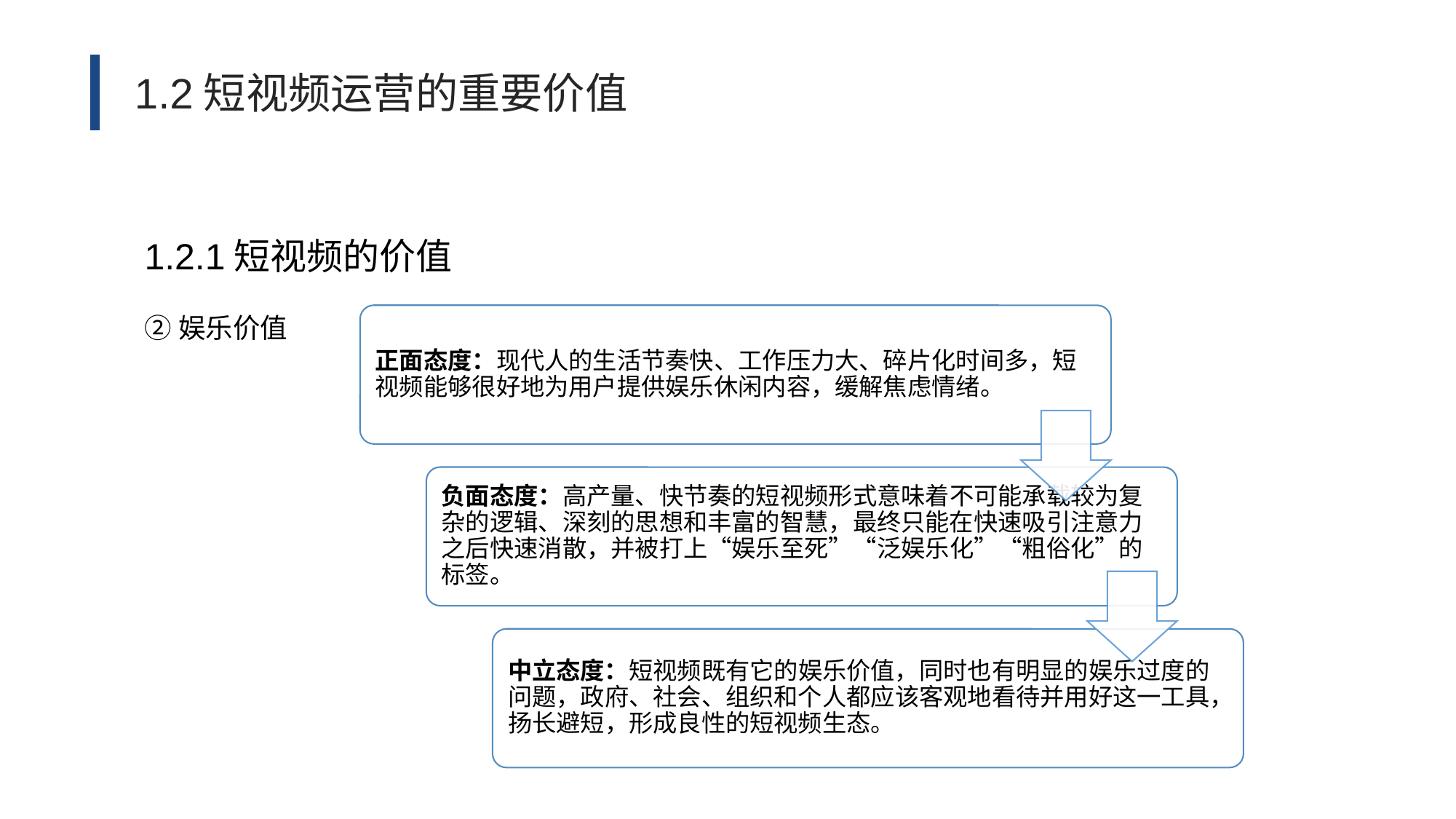

1.2短视频运营的重要价值

1.2.1短视频的价值

②娱乐价值
正面态度：现代人的生活节奏快、工作压力大、碎片化时间多，短视频能够很好地为用户提供娱乐休闲内容，缓解焦虑情绪。
负面态度：高产量、快节奏的短视频形式意味着不可能承载较为复杂的逻辑、深刻的思想和丰富的智慧，最终只能在快速吸引注意力之后快速消散，并被打上“娱乐至死”“泛娱乐化”“粗俗化”的标签。
中立态度：短视频既有它的娱乐价值，同时也有明显的娱乐过度的问题，政府、社会、组织和个人都应该客观地看待并用好这一工具，扬长避短，形成良性的短视频生态。